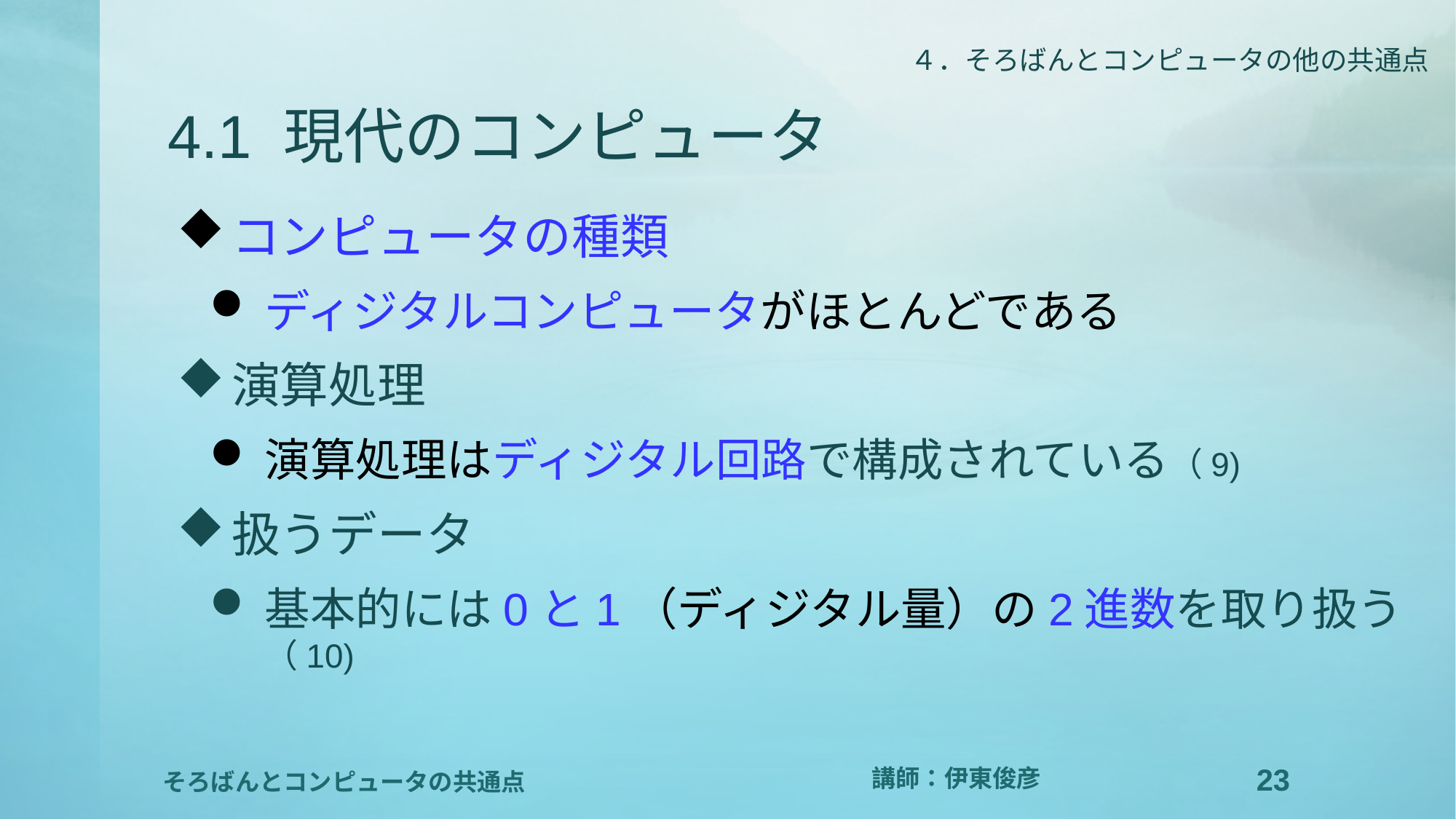

# 4.1 現代のコンピュータ
４．そろばんとコンピュータの他の共通点
コンピュータの種類
ディジタルコンピュータがほとんどである
演算処理
演算処理はディジタル回路で構成されている（9)
扱うデータ
基本的には0と1（ディジタル量）の2進数を取り扱う（10)
23
そろばんとコンピュータの共通点
講師：伊東俊彦